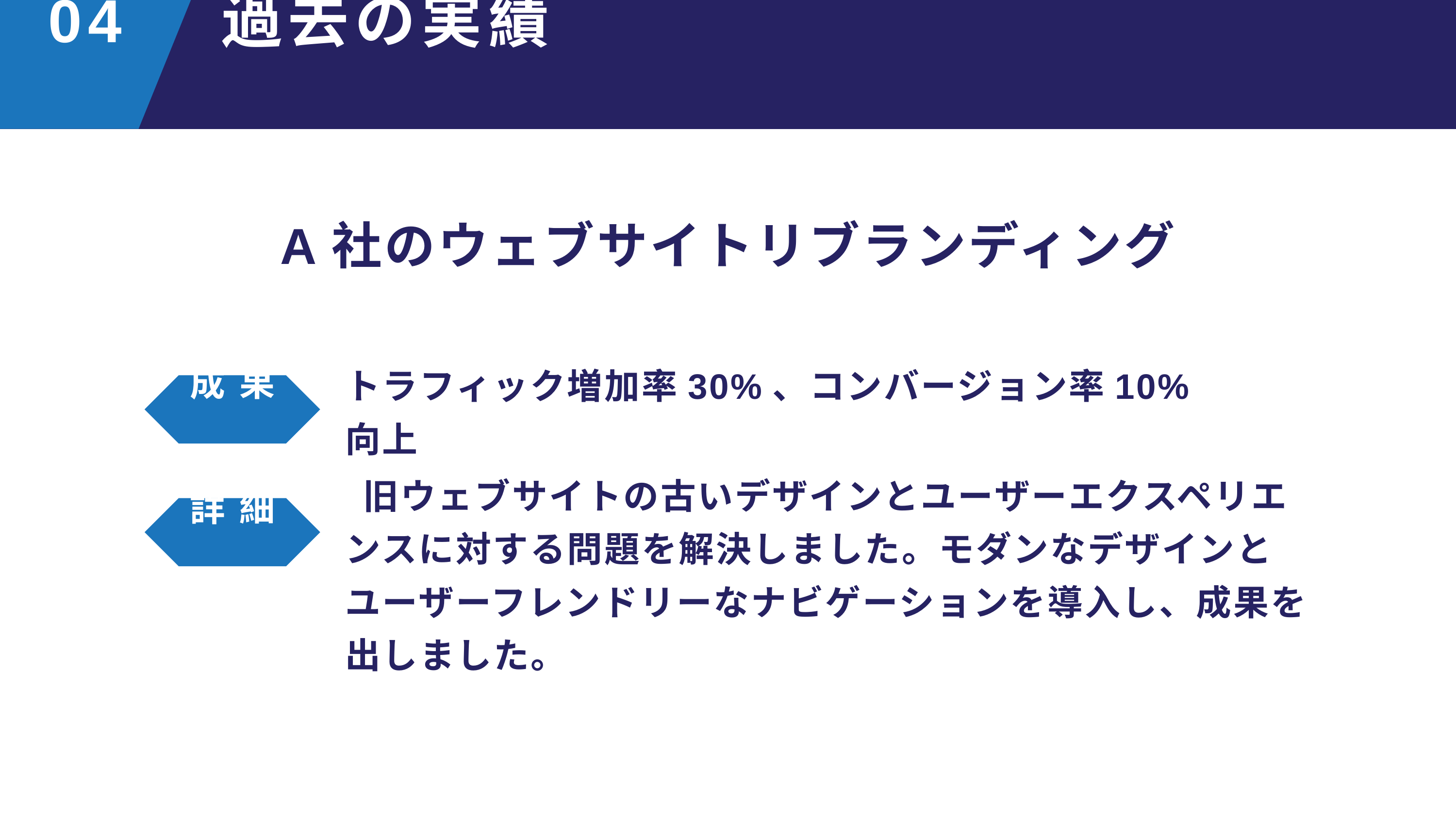

04
過去の実績
A社のウェブサイトリブランディング
成果
トラフィック増加率30%、コンバージョン率10%向上

 旧ウェブサイトの古いデザインとユーザーエクスペリエンスに対する問題を解決しました。モダンなデザインとユーザーフレンドリーなナビゲーションを導入し、成果を出しました。
詳細